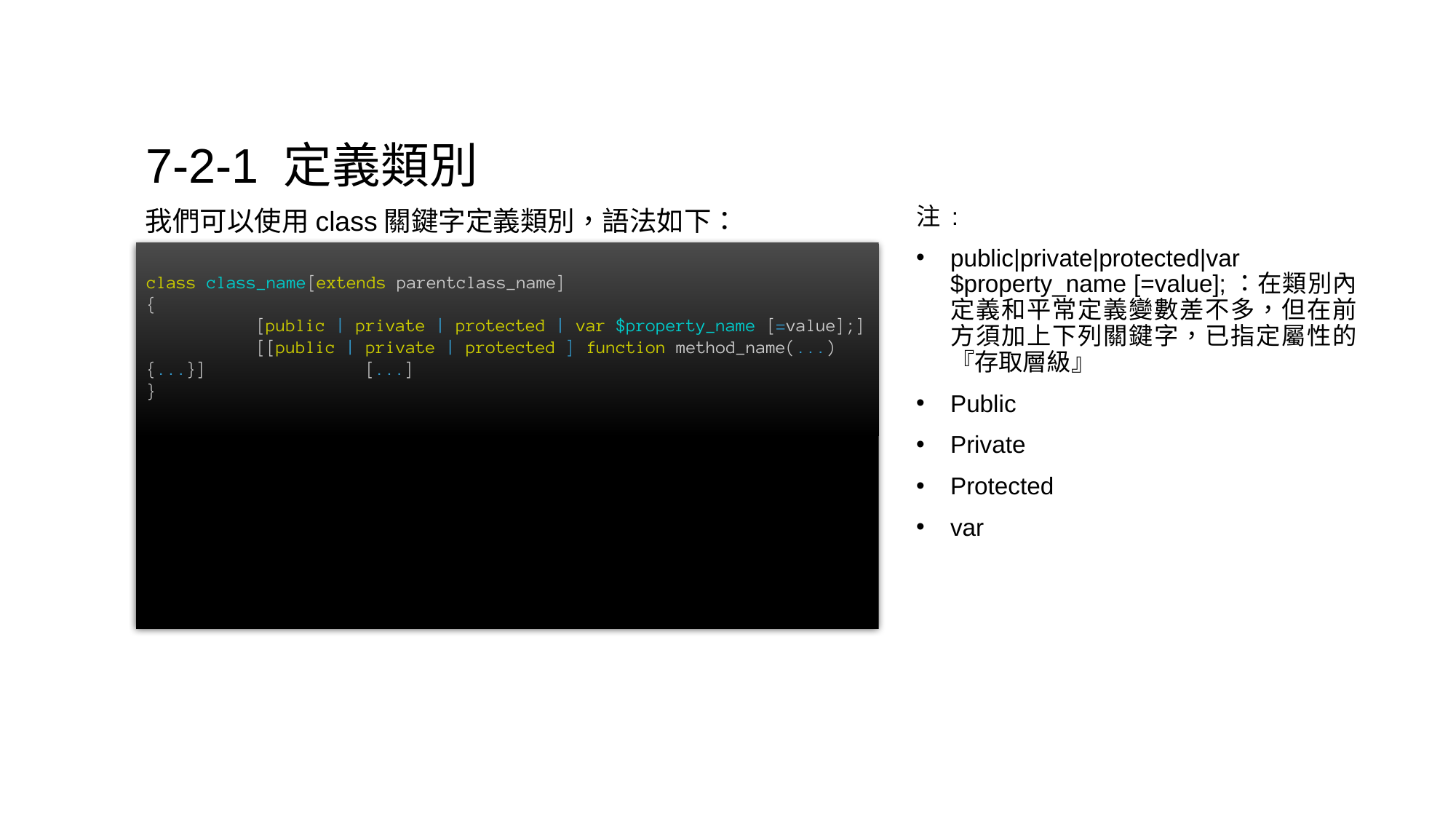

# 7-2-1 定義類別
我們可以使用class關鍵字定義類別，語法如下：
注 :
public|private|protected|var $property_name [=value];：在類別內定義和平常定義變數差不多，但在前方須加上下列關鍵字，已指定屬性的『存取層級』
Public
Private
Protected
var

class class_name[extends parentclass_name]
{
	[public | private | protected | var $property_name [=value];]
	[[public | private | protected ] function method_name(...){...}]		[...]
}